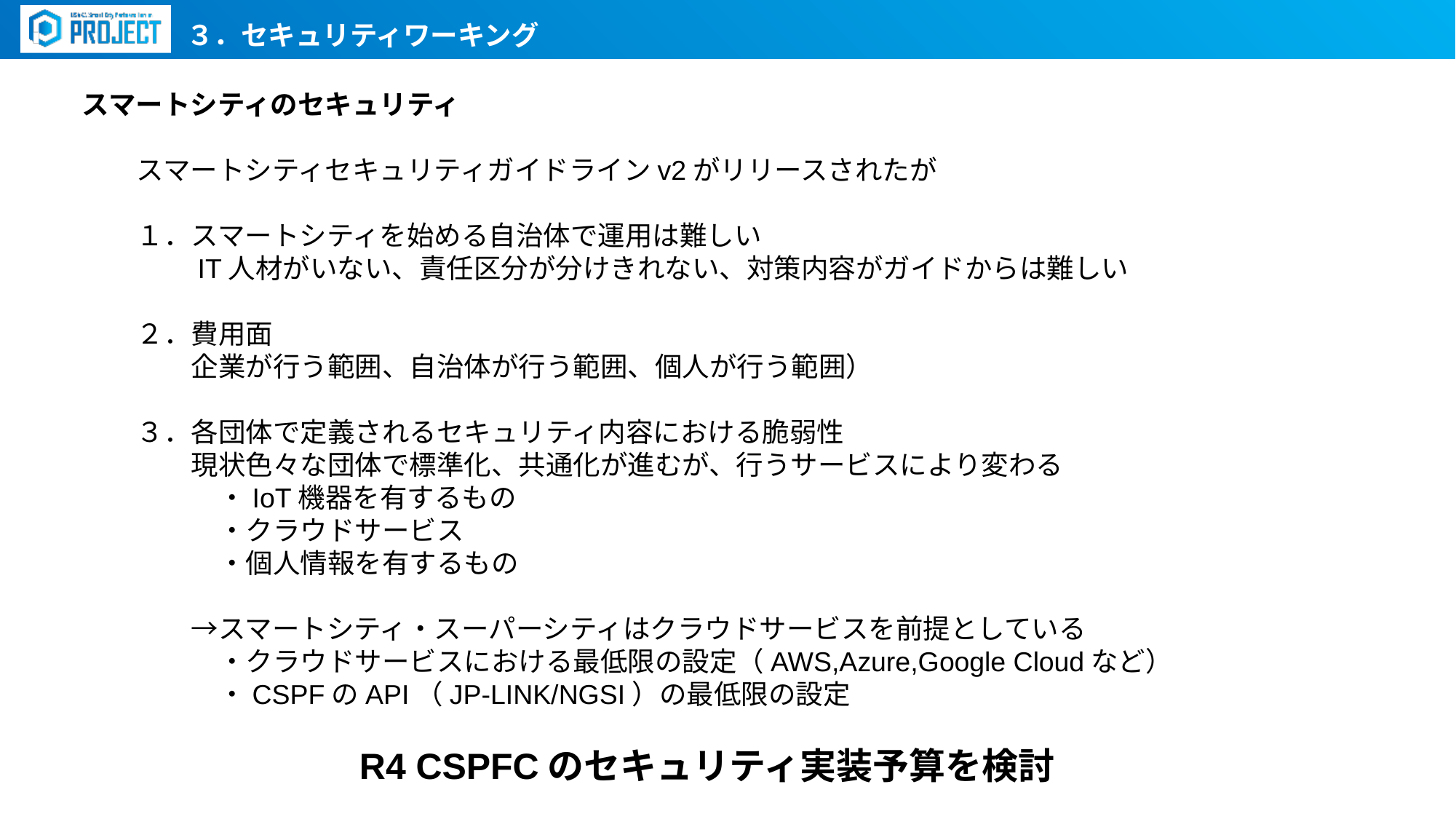

３．セキュリティワーキング
スマートシティのセキュリティ

　　スマートシティセキュリティガイドラインv2がリリースされたが
　　１．スマートシティを始める自治体で運用は難しい
　　　　IT人材がいない、責任区分が分けきれない、対策内容がガイドからは難しい

　　２．費用面
　　　　企業が行う範囲、自治体が行う範囲、個人が行う範囲）

　　３．各団体で定義されるセキュリティ内容における脆弱性
　　　　現状色々な団体で標準化、共通化が進むが、行うサービスにより変わる
　　　　　・IoT機器を有するもの
　　　　　・クラウドサービス
　　　　　・個人情報を有するもの

　　　　→スマートシティ・スーパーシティはクラウドサービスを前提としている
　　　　　・クラウドサービスにおける最低限の設定（AWS,Azure,Google Cloudなど）
　　　　　・CSPFのAPI（JP-LINK/NGSI）の最低限の設定

R4 CSPFCのセキュリティ実装予算を検討